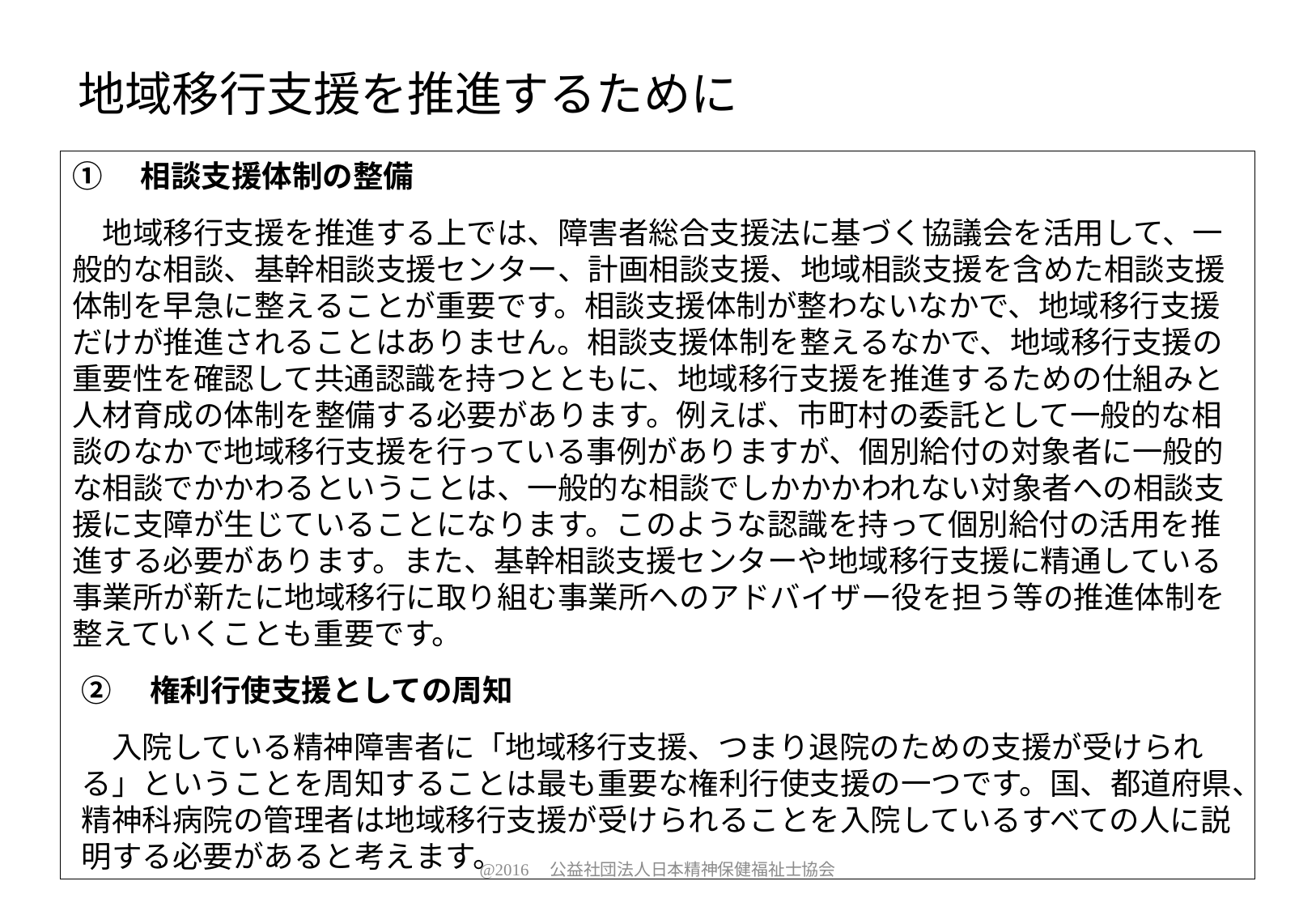

# 地域移行支援を推進するために
①　相談支援体制の整備
　地域移行支援を推進する上では、障害者総合支援法に基づく協議会を活用して、一般的な相談、基幹相談支援センター、計画相談支援、地域相談支援を含めた相談支援体制を早急に整えることが重要です。相談支援体制が整わないなかで、地域移行支援だけが推進されることはありません。相談支援体制を整えるなかで、地域移行支援の重要性を確認して共通認識を持つとともに、地域移行支援を推進するための仕組みと人材育成の体制を整備する必要があります。例えば、市町村の委託として一般的な相談のなかで地域移行支援を行っている事例がありますが、個別給付の対象者に一般的な相談でかかわるということは、一般的な相談でしかかかわれない対象者への相談支援に支障が生じていることになります。このような認識を持って個別給付の活用を推進する必要があります。また、基幹相談支援センターや地域移行支援に精通している事業所が新たに地域移行に取り組む事業所へのアドバイザー役を担う等の推進体制を整えていくことも重要です。
②　権利行使支援としての周知
　入院している精神障害者に「地域移行支援、つまり退院のための支援が受けられる」ということを周知することは最も重要な権利行使支援の一つです。国、都道府県、精神科病院の管理者は地域移行支援が受けられることを入院しているすべての人に説明する必要があると考えます。
@2016　公益社団法人日本精神保健福祉士協会